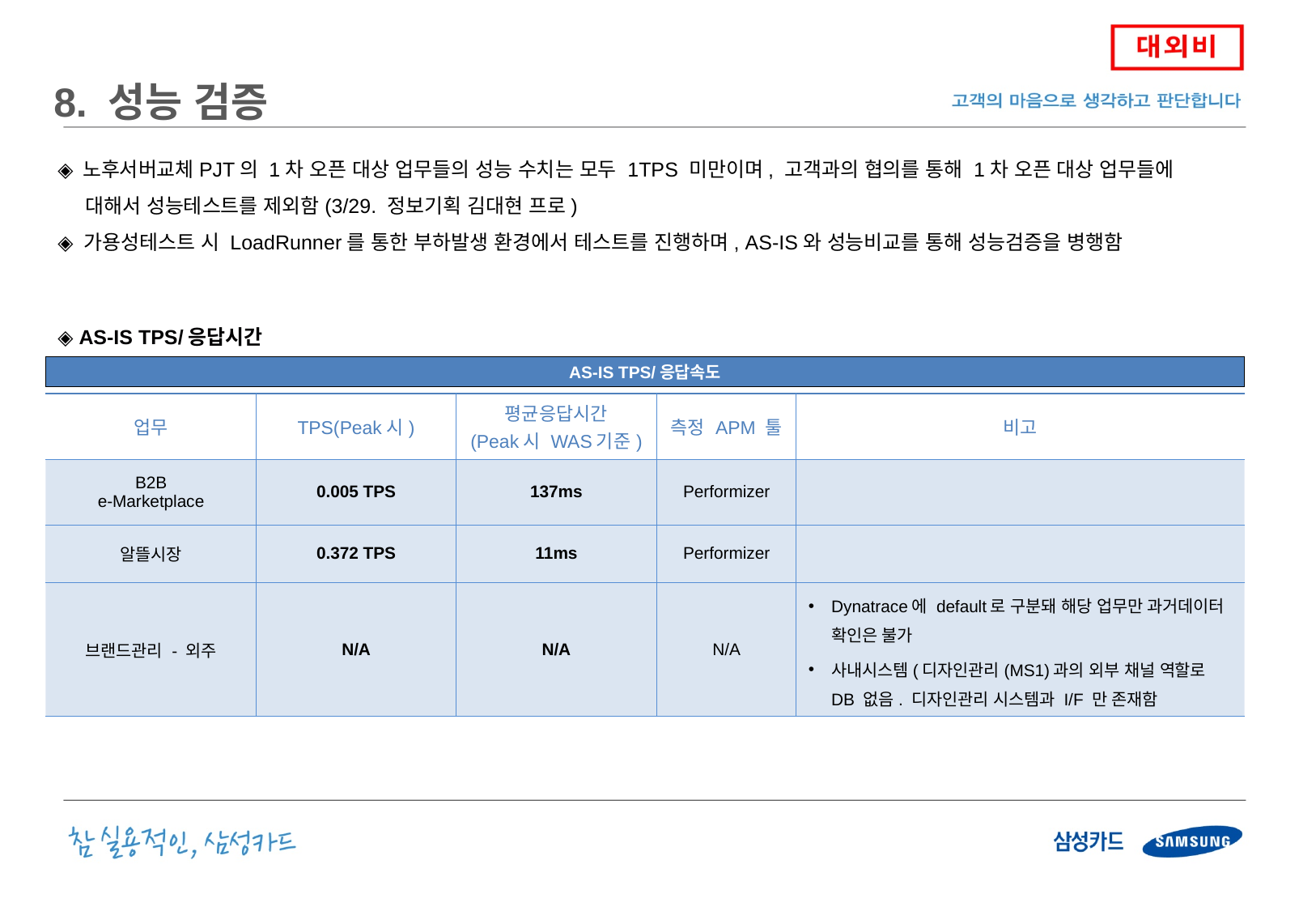

8. 성능 검증
◈ 노후서버교체PJT의 1차 오픈 대상 업무들의 성능 수치는 모두 1TPS 미만이며, 고객과의 협의를 통해 1차 오픈 대상 업무들에
    대해서 성능테스트를 제외함(3/29. 정보기획 김대현 프로)
◈ 가용성테스트 시 LoadRunner를 통한 부하발생 환경에서 테스트를 진행하며, AS-IS와 성능비교를 통해 성능검증을 병행함
◈ AS-IS TPS/응답시간
AS-IS TPS/응답속도
| 업무 | TPS(Peak시) | 평균응답시간 (Peak시 WAS기준) | 측정 APM 툴 | 비고 |
| --- | --- | --- | --- | --- |
| B2B e-Marketplace | 0.005 TPS | 137ms | Performizer |  |
| 알뜰시장 | 0.372 TPS | 11ms | Performizer |  |
| 브랜드관리 - 외주 | N/A | N/A | N/A | Dynatrace에 default로 구분돼 해당 업무만 과거데이터 확인은 불가 사내시스템(디자인관리(MS1)과의 외부 채널 역할로 DB 없음. 디자인관리 시스템과 I/F 만 존재함 |